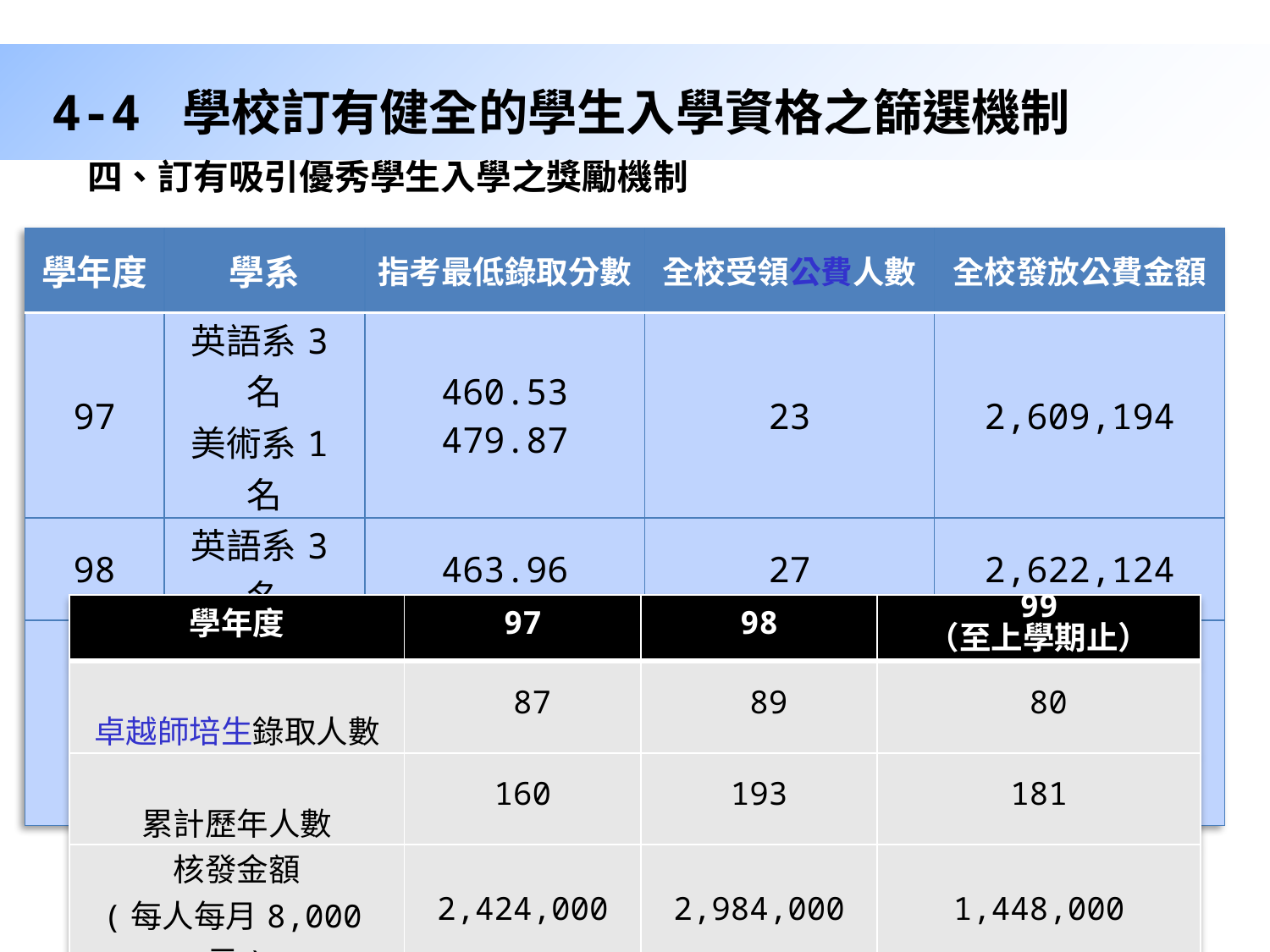

4-4 學校訂有健全的學生入學資格之篩選機制
四、訂有吸引優秀學生入學之獎勵機制

| 學年度 | 學系 | 指考最低錄取分數 | 全校受領公費人數 | 全校發放公費金額 |
| --- | --- | --- | --- | --- |
| 97 | 英語系3名 美術系1名 | 460.53 479.87 | 23 | 2,609,194 |
| 98 | 英語系3名 | 463.96 | 27 | 2,622,124 |
| 99 | 英語系2名 音樂系1名 | 485.67 329.49 | 28 (公費生數持續上升) | 2,863,884 |
| 學年度 | 97 | 98 | 99 （至上學期止） |
| --- | --- | --- | --- |
| 卓越師培生錄取人數 | 87 | 89 | 80 |
| 累計歷年人數 | 160 | 193 | 181 |
| 核發金額 (每人每月8,000元) | 2,424,000 | 2,984,000 | 1,448,000 |